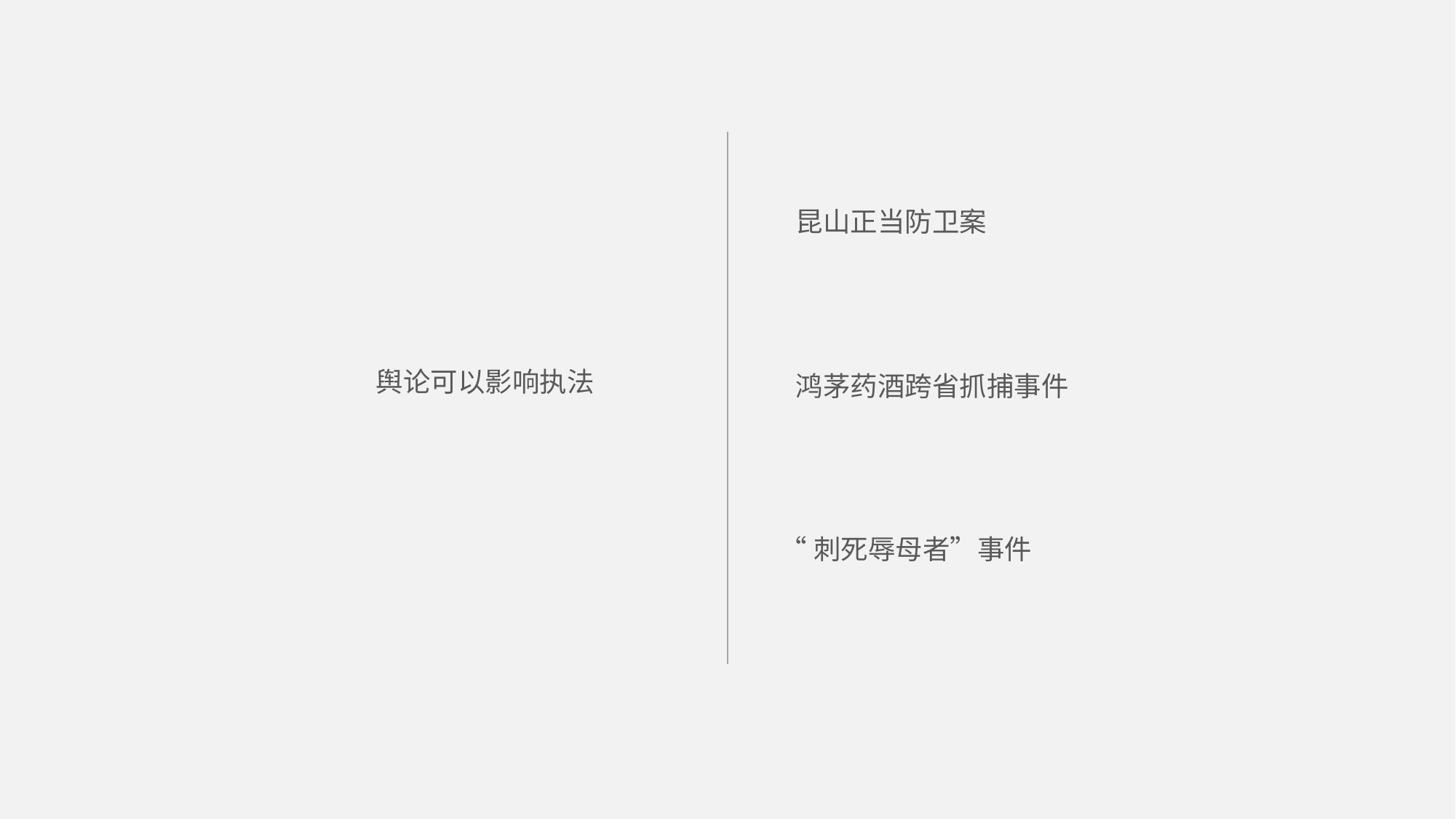

昆山正当防卫案
舆论可以影响执法
鸿茅药酒跨省抓捕事件
“刺死辱母者”事件